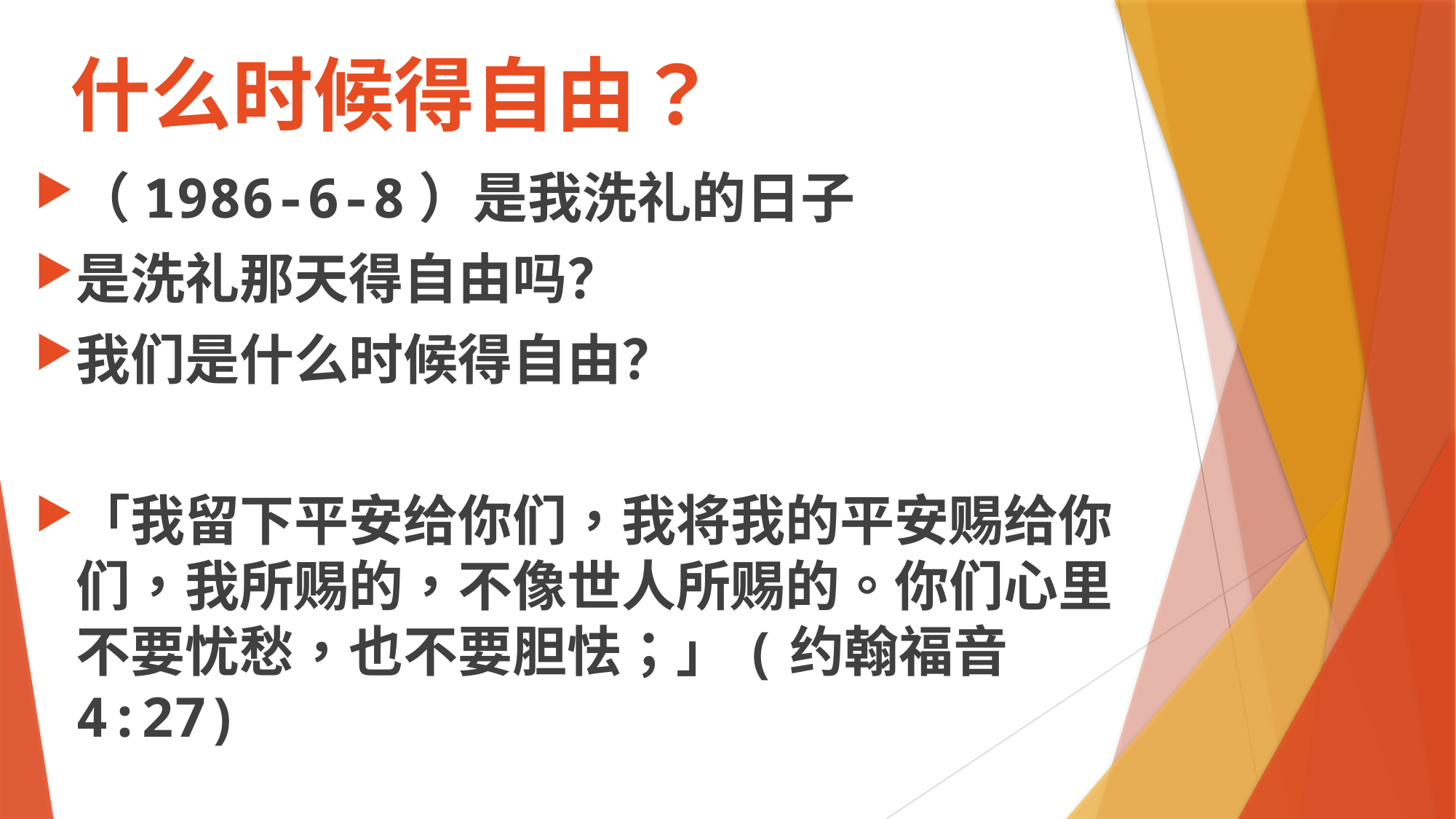

# 什么时候得自由？
（1986-6-8）是我洗礼的日子
是洗礼那天得自由吗？
我们是什么时候得自由？

「我留下平安给你们，我将我的平安赐给你们，我所赐的，不像世人所赐的。你们心里不要忧愁，也不要胆怯；」(约翰福音4:27)